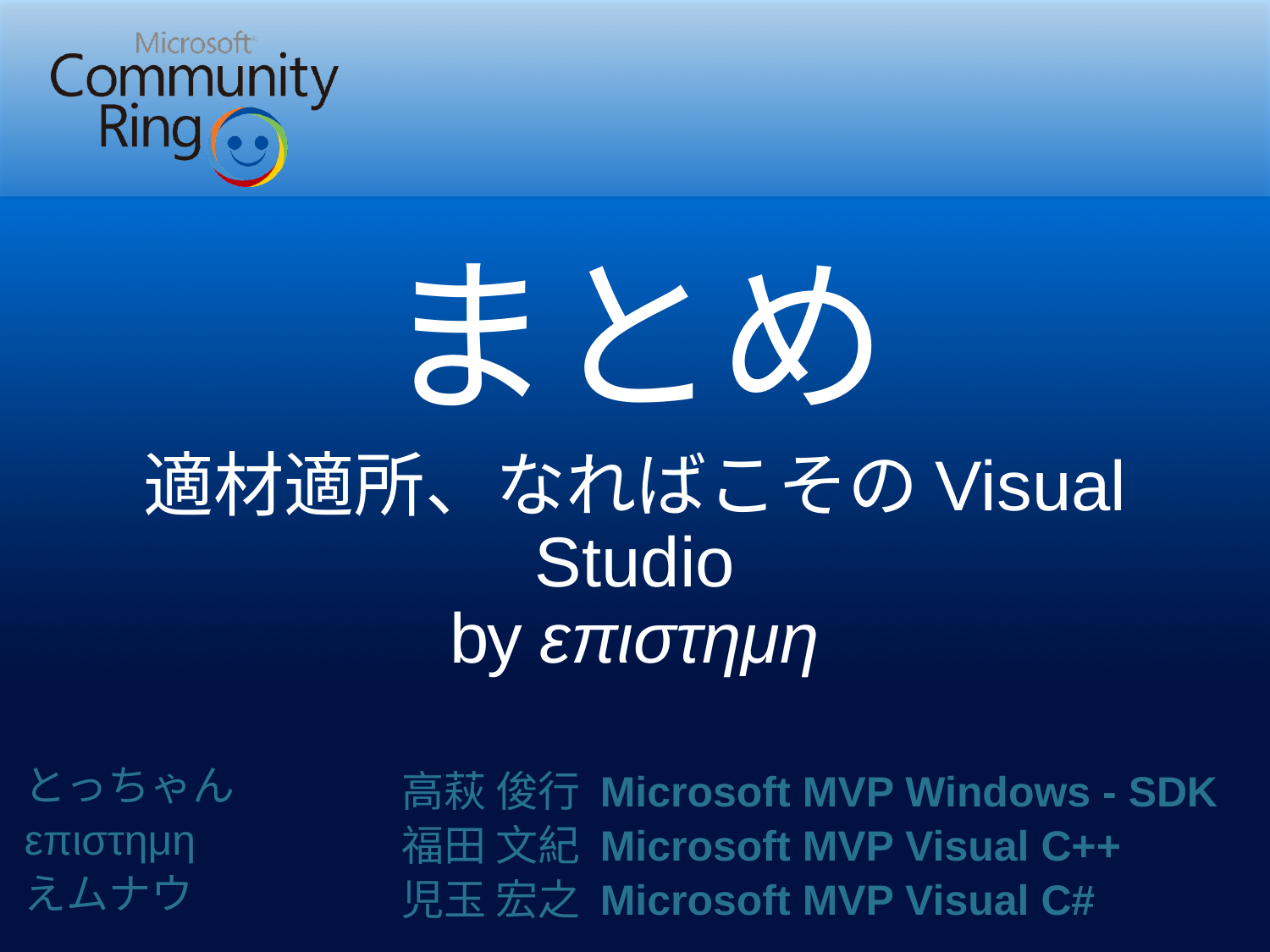

# まとめ
適材適所、なればこそのVisual Studio
by επιστημη
とっちゃん
επιστημη
えムナウ
高萩 俊行 Microsoft MVP Windows - SDK
福田 文紀 Microsoft MVP Visual C++
児玉 宏之 Microsoft MVP Visual C#